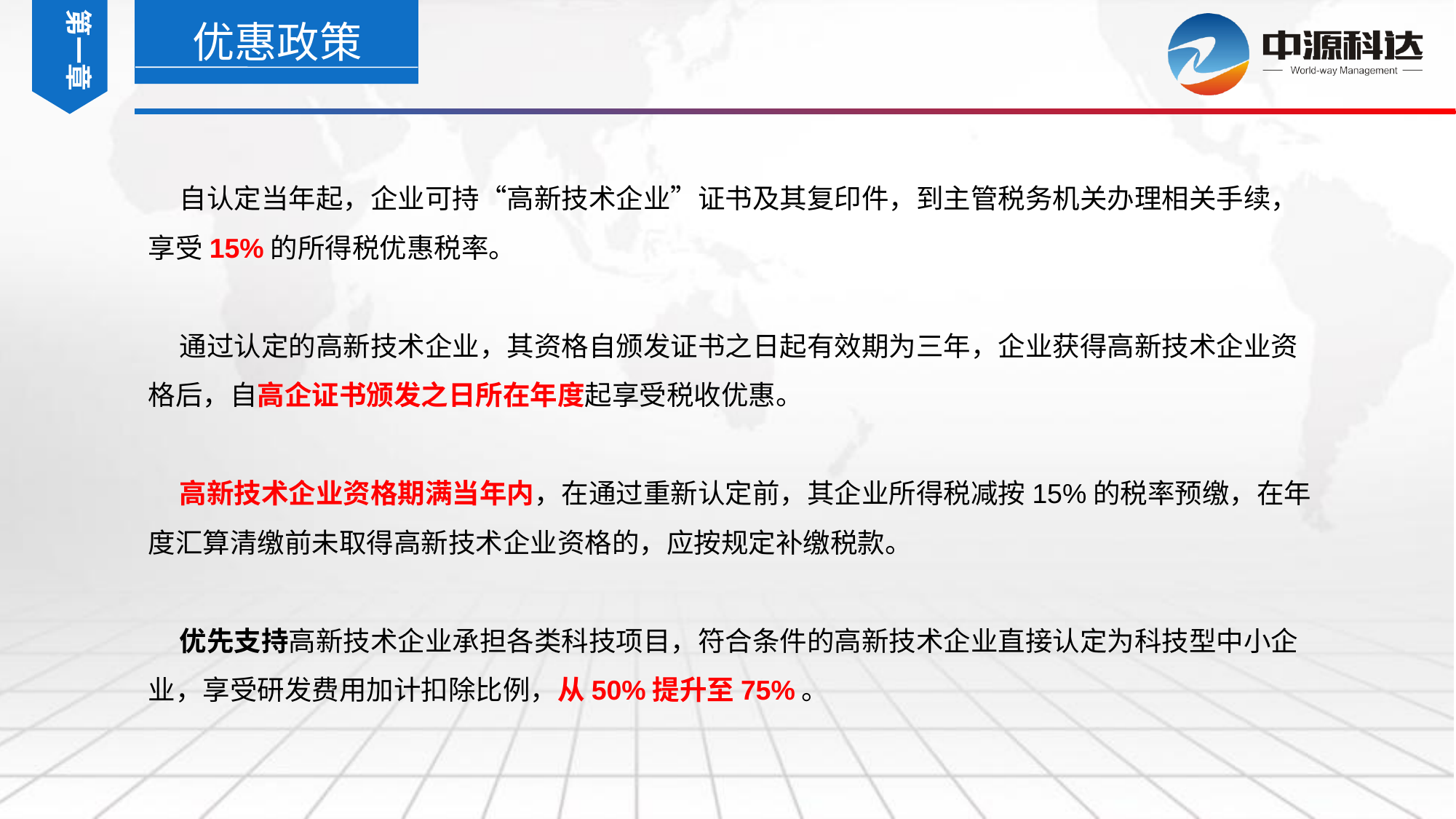

第一章
优惠政策
    自认定当年起，企业可持“高新技术企业”证书及其复印件，到主管税务机关办理相关手续，享受15%的所得税优惠税率。

    通过认定的高新技术企业，其资格自颁发证书之日起有效期为三年，企业获得高新技术企业资格后，自高企证书颁发之日所在年度起享受税收优惠。

    高新技术企业资格期满当年内，在通过重新认定前，其企业所得税减按15%的税率预缴，在年度汇算清缴前未取得高新技术企业资格的，应按规定补缴税款。

    优先支持高新技术企业承担各类科技项目，符合条件的高新技术企业直接认定为科技型中小企业，享受研发费用加计扣除比例，从50%提升至75%。